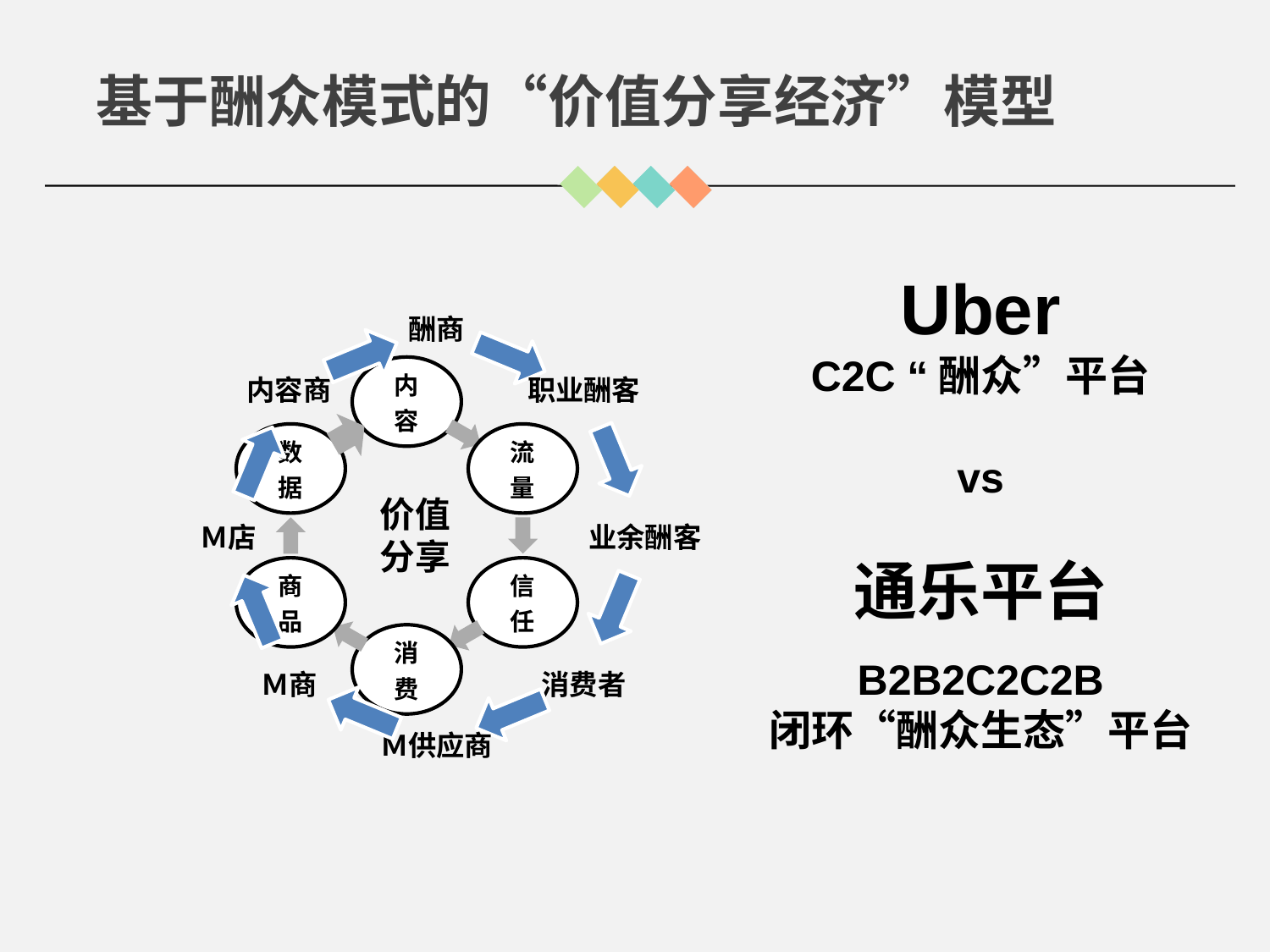

基于酬众模式的“价值分享经济”模型

消费者
Ｍ供应商
Ｍ商
酬商
职业酬客
Ｍ店
内容商
业余酬客
Uber
C2C “酬众”平台

vs

通乐平台

B2B2C2C2B
闭环“酬众生态”平台
流量
信任
消费
商品
数据
内容

价值
分享